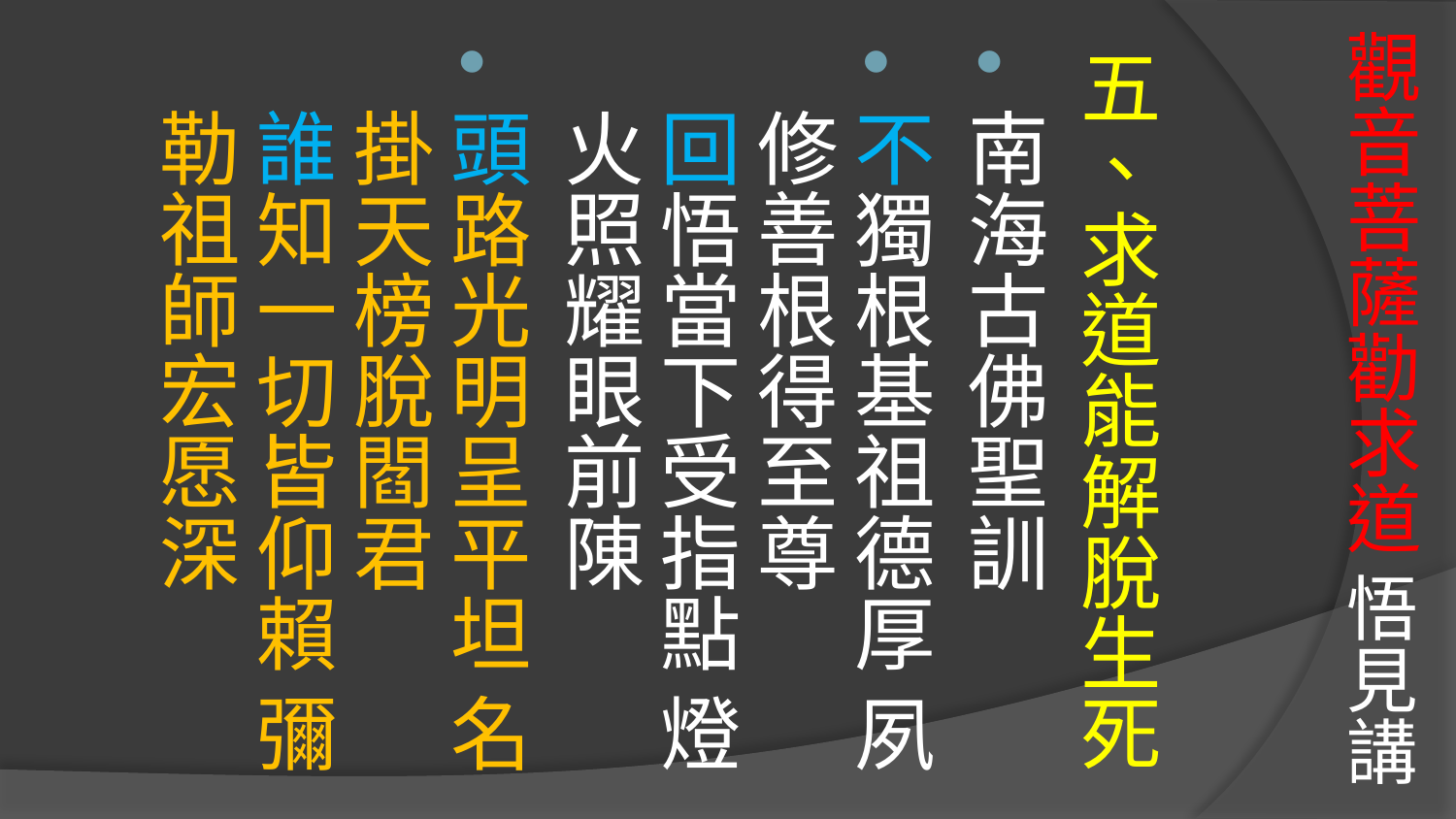

# 觀音菩薩勸求道 悟見講
五、求道能解脫生死
南海古佛聖訓
不獨根基祖德厚 夙修善根得至尊
回悟當下受指點 燈火照耀眼前陳
頭路光明呈平坦 名掛天榜脫閻君
誰知一切皆仰賴 彌勒祖師宏愿深